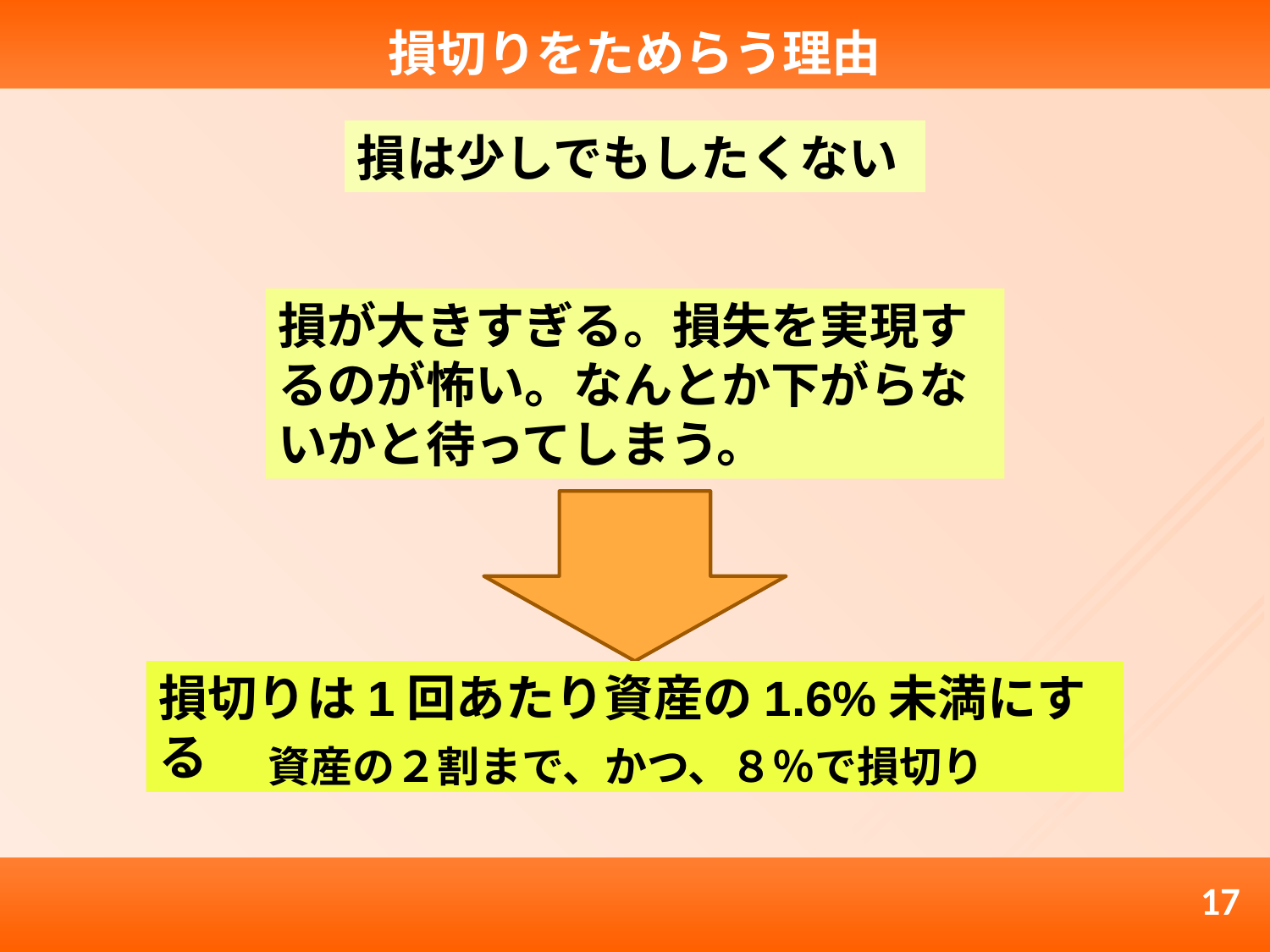

損切りをためらう理由
損は少しでもしたくない
損が大きすぎる。損失を実現するのが怖い。なんとか下がらないかと待ってしまう。

損切りは1回あたり資産の1.6%未満にする
資産の２割まで、かつ、８％で損切り
17